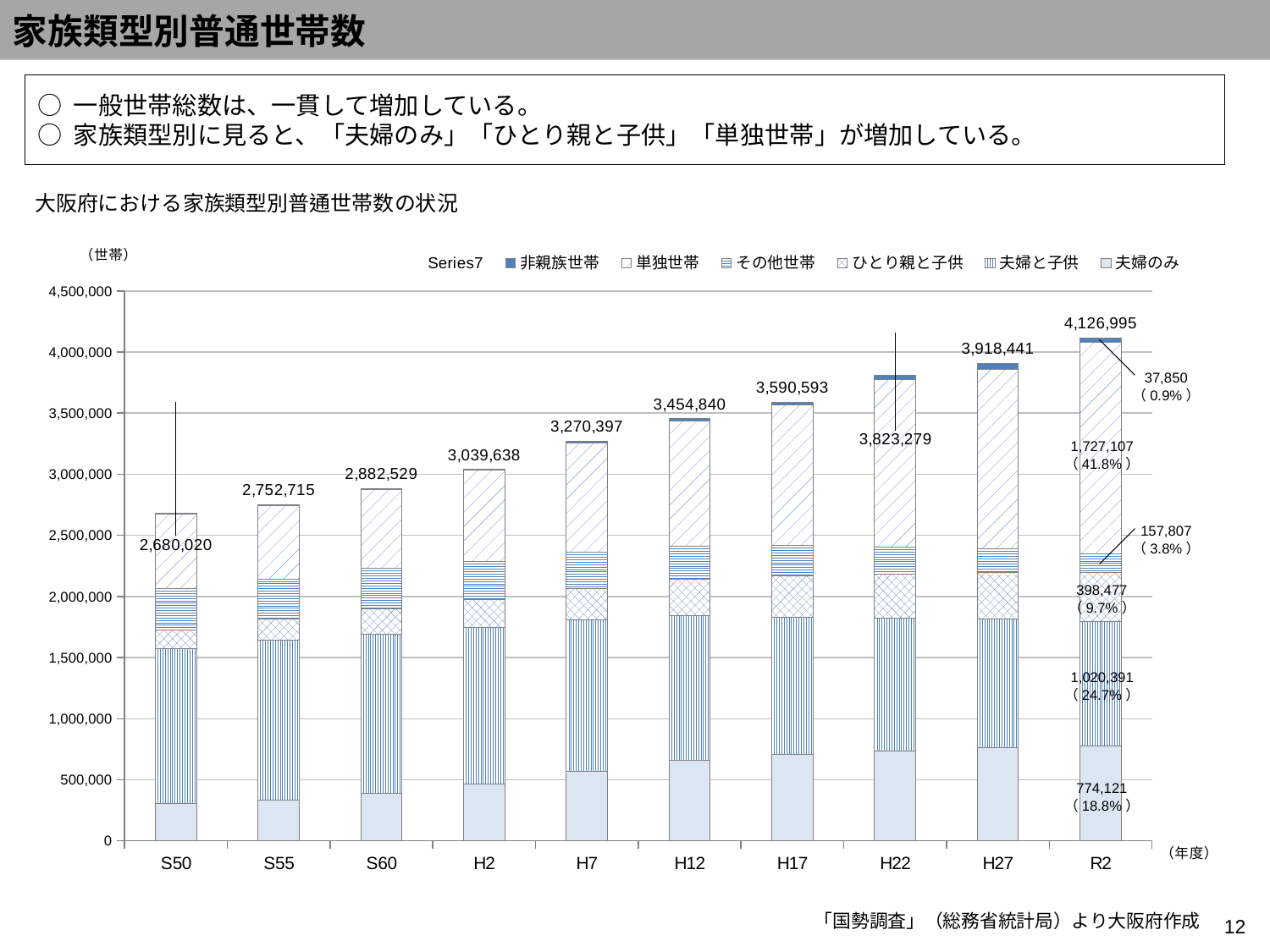

家族類型別普通世帯数
○ 一般世帯総数は、一貫して増加している。
○ 家族類型別に見ると、「夫婦のみ」「ひとり親と子供」「単独世帯」が増加している。
大阪府における家族類型別普通世帯数の状況

### Chart

| Category | 夫婦のみ | 夫婦と子供 | ひとり親と子供 | その他世帯 | 単独世帯 | 非親族世帯 |  |
|---|---|---|---|---|---|---|---|
| S50 | 307671.0 | 1263086.0 | 152767.0 | 341669.0 | 607886.0 | 6941.0 | 2680020.0 |
| S55 | 333152.0 | 1308178.0 | 174579.0 | 327981.0 | 602660.0 | 6165.0 | 2752715.0 |
| S60 | 388612.0 | 1305140.0 | 206432.0 | 327656.0 | 647951.0 | 6738.0 | 2882529.0 |
| H2 | 463495.0 | 1279308.0 | 235001.0 | 305687.0 | 747987.0 | 8160.0 | 3039638.0 |
| H7 | 567887.0 | 1237217.0 | 262019.0 | 294477.0 | 897425.0 | 11372.0 | 3270397.0 |
| H12 | 656250.0 | 1188070.0 | 294347.0 | 270572.0 | 1028792.0 | 16809.0 | 3454840.0 |
| H17 | 704568.0 | 1127702.0 | 335403.0 | 249322.0 | 1151774.0 | 21824.0 | 3590593.0 |
| H22 | 735225.0 | 1086224.0 | 363645.0 | 219861.0 | 1367908.0 | 34595.0 | 3823279.0 |
| H27 | 763849.0 | 1054207.0 | 379678.0 | 189878.0 | 1470615.0 | 49282.0 | 3918441.0 |
| R2 | 774121.0 | 1020391.0 | 398477.0 | 157807.0 | 1727107.0 | 37850.0 | 4126995.0 |
37,850
（0.9%）
1,727,107
（41.8%）
157,807
（3.8%）
398,477
（9.7%）
1,020,391
（24.7%）
774,121
（18.8%）
「国勢調査」（総務省統計局）より大阪府作成
12